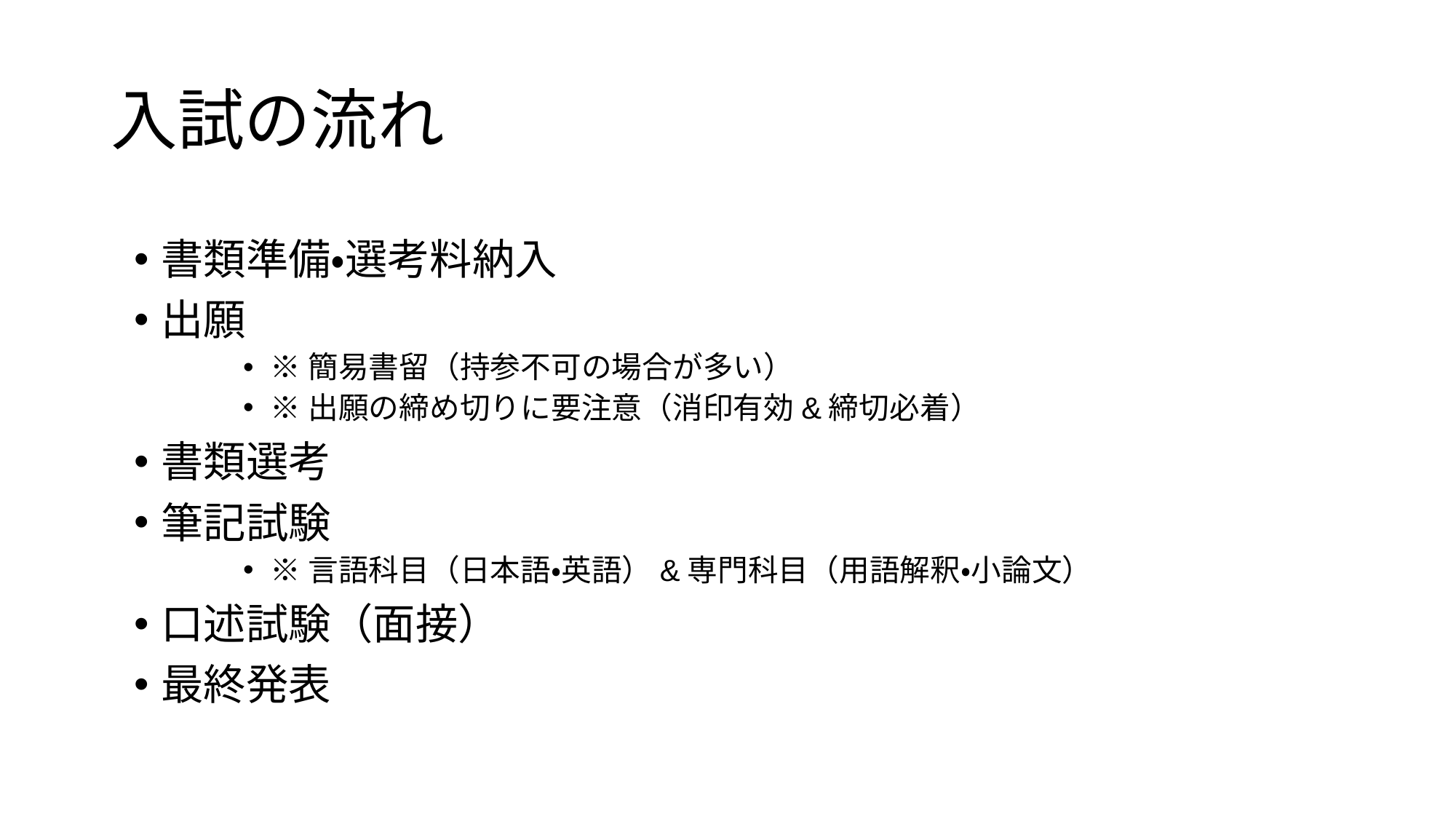

# 入試の流れ
書類準備・選考料納入
出願
※簡易書留（持参不可の場合が多い）
※出願の締め切りに要注意（消印有効&締切必着）
書類選考
筆記試験
※言語科目（日本語・英語）&専門科目（用語解釈・小論文）
口述試験（面接）
最終発表